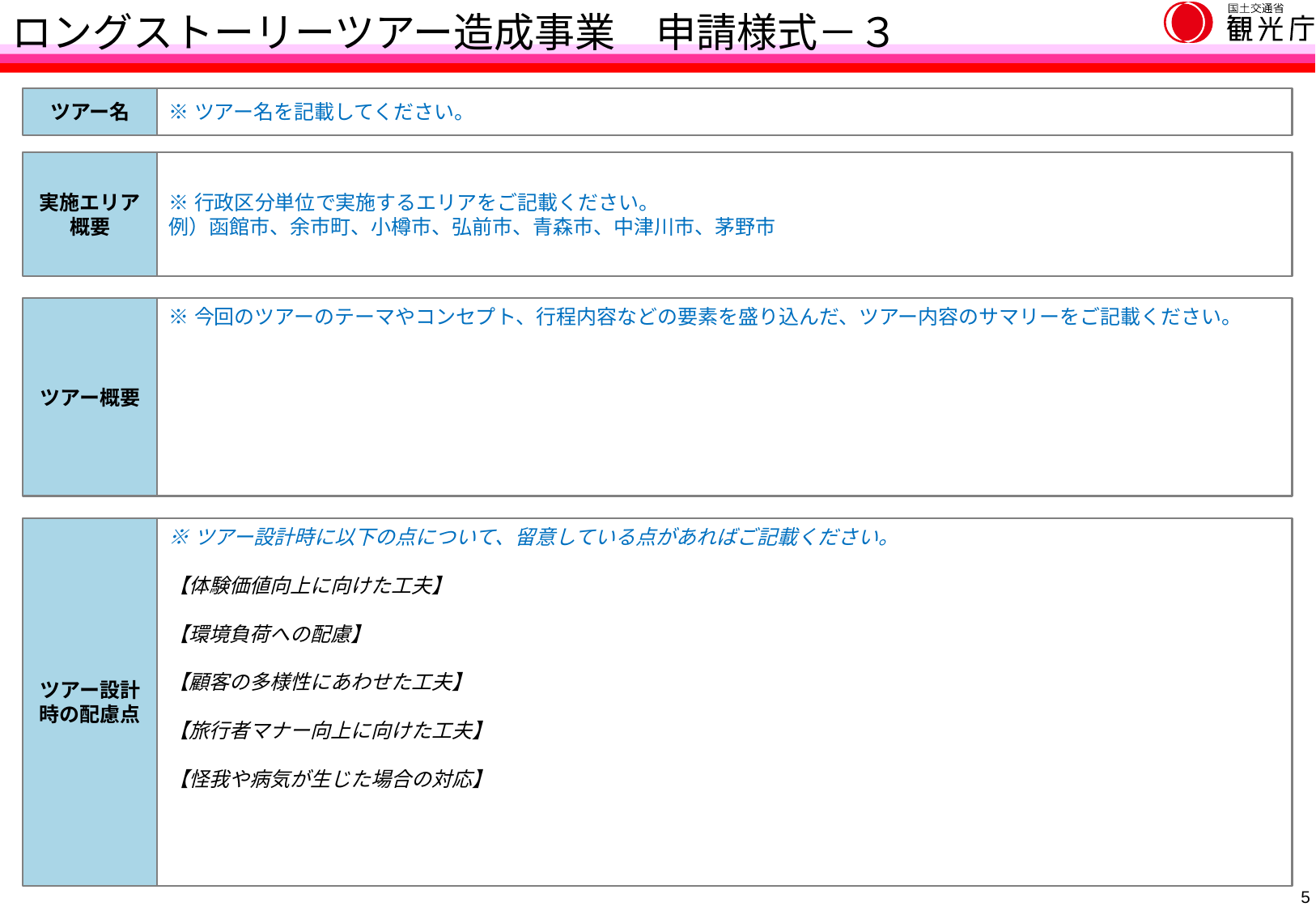

ロングストーリーツアー造成事業　申請様式－３
ツアー名
※ツアー名を記載してください。
※行政区分単位で実施するエリアをご記載ください。
例）函館市、余市町、小樽市、弘前市、青森市、中津川市、茅野市
実施エリア
概要
※今回のツアーのテーマやコンセプト、行程内容などの要素を盛り込んだ、ツアー内容のサマリーをご記載ください。
ツアー概要
ツアー設計時の配慮点
※ツアー設計時に以下の点について、留意している点があればご記載ください。

【体験価値向上に向けた工夫】

【環境負荷への配慮】

【顧客の多様性にあわせた工夫】

【旅行者マナー向上に向けた工夫】

【怪我や病気が生じた場合の対応】

5